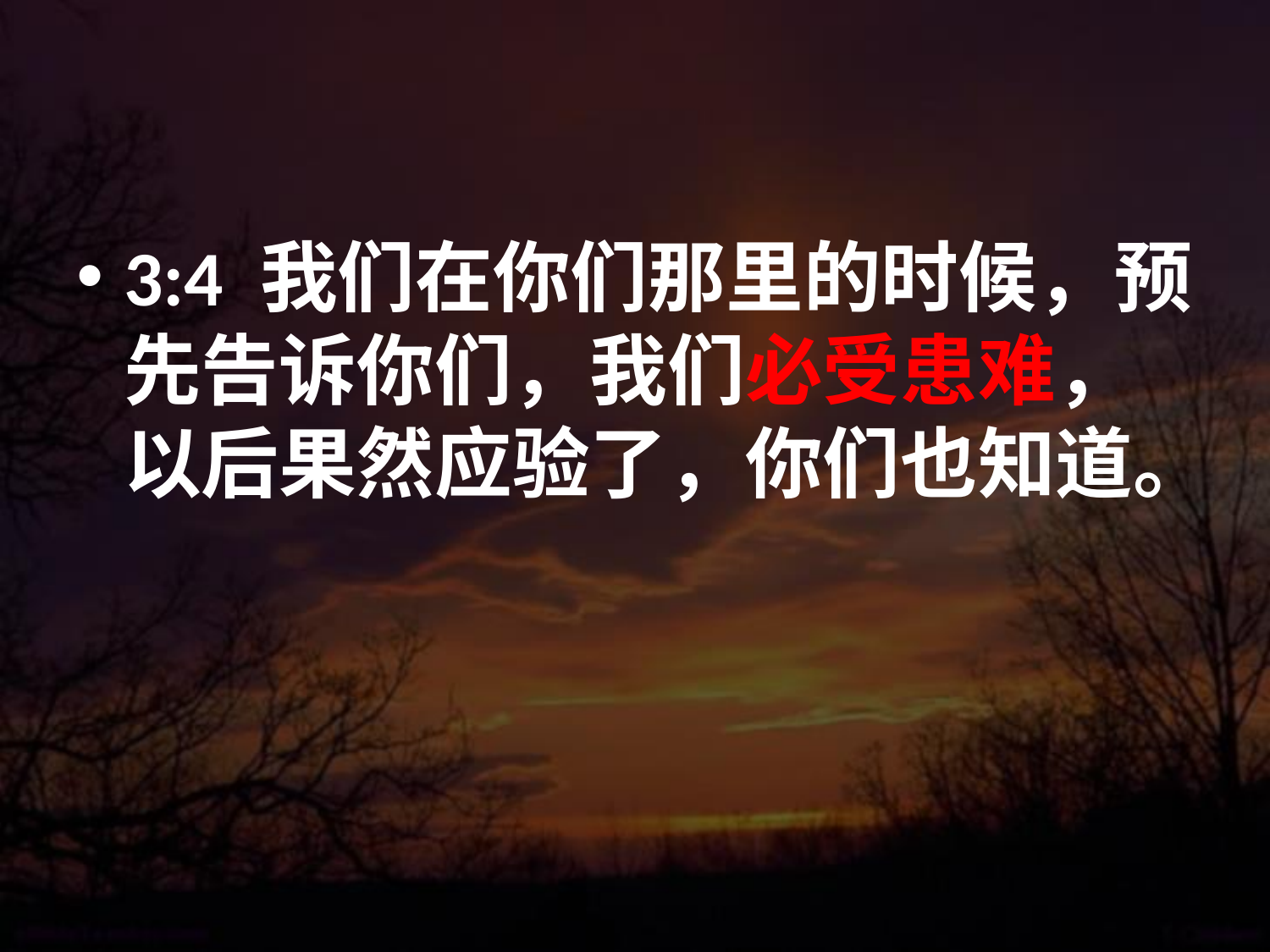

#
3:4 我们在你们那里的时候，预先告诉你们，我们必受患难，以后果然应验了，你们也知道。